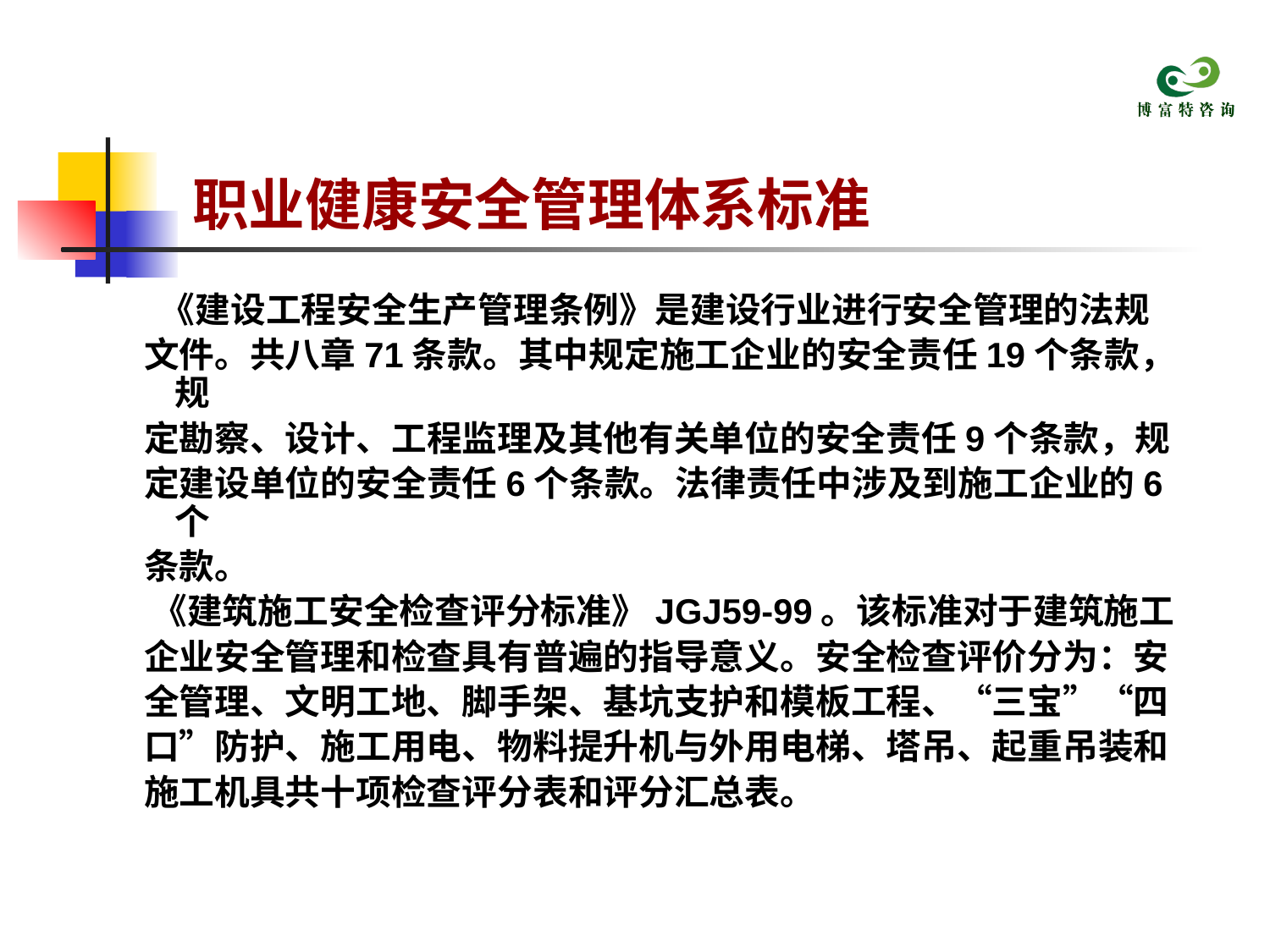

# 职业健康安全管理体系标准
   《建设工程安全生产管理条例》是建设行业进行安全管理的法规
 文件。共八章71条款。其中规定施工企业的安全责任19个条款，规
 定勘察、设计、工程监理及其他有关单位的安全责任9个条款，规
 定建设单位的安全责任6个条款。法律责任中涉及到施工企业的6个
 条款。
  《建筑施工安全检查评分标准》JGJ59-99。该标准对于建筑施工
 企业安全管理和检查具有普遍的指导意义。安全检查评价分为：安
 全管理、文明工地、脚手架、基坑支护和模板工程、“三宝”“四
 口”防护、施工用电、物料提升机与外用电梯、塔吊、起重吊装和
 施工机具共十项检查评分表和评分汇总表。

102